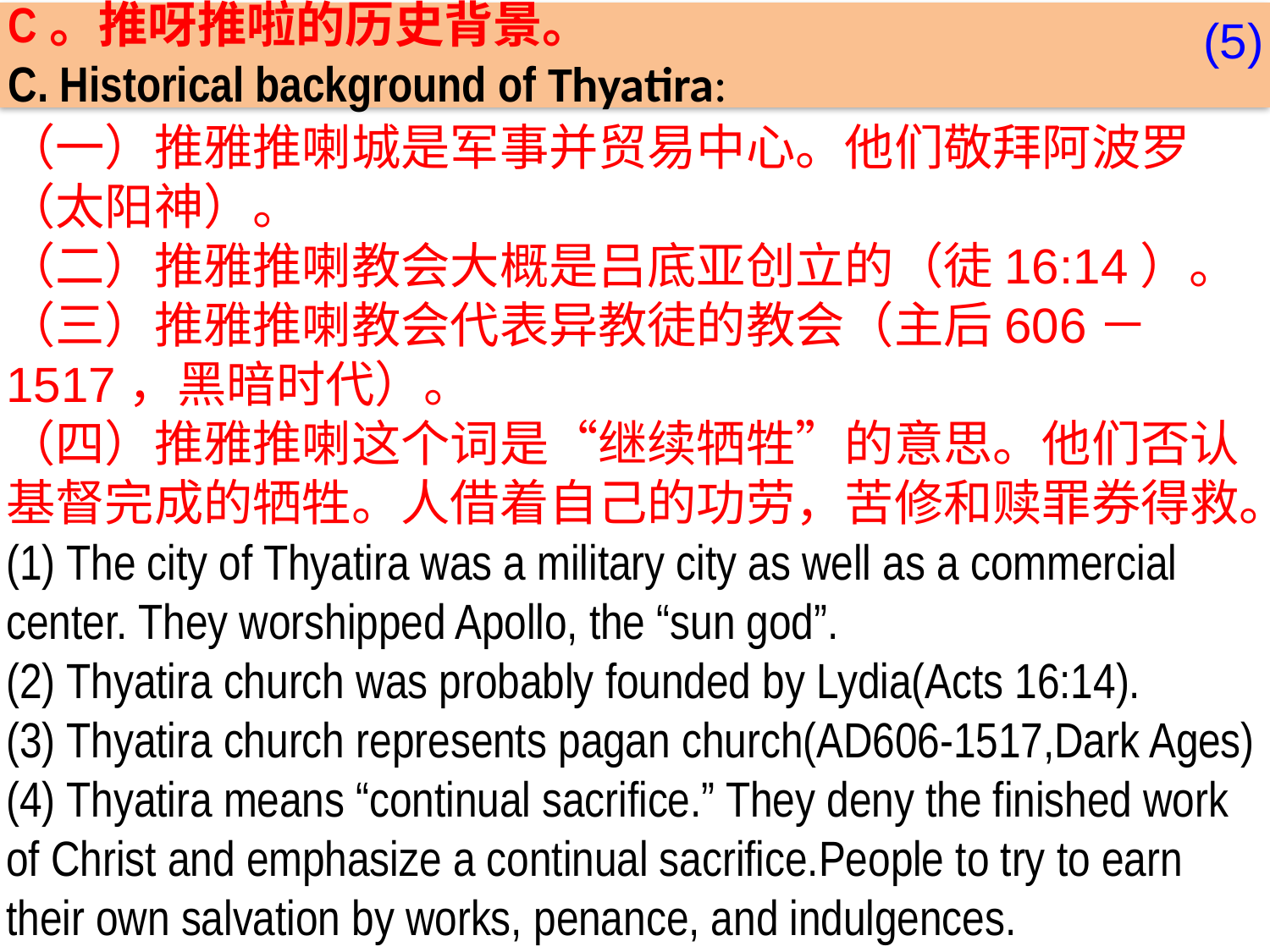

C。推呀推啦的历史背景。
C. Historical background of Thyatira:

(5)
（一）推雅推喇城是军事并贸易中心。他们敬拜阿波罗（太阳神）。
（二）推雅推喇教会大概是吕底亚创立的（徒16:14）。
（三）推雅推喇教会代表异教徒的教会（主后606－1517，黑暗时代）。
（四）推雅推喇这个词是“继续牺牲”的意思。他们否认基督完成的牺牲。人借着自己的功劳，苦修和赎罪券得救。
(1) The city of Thyatira was a military city as well as a commercial center. They worshipped Apollo, the “sun god”.
(2) Thyatira church was probably founded by Lydia(Acts 16:14).
(3) Thyatira church represents pagan church(AD606-1517,Dark Ages)
(4) Thyatira means “continual sacrifice.” They deny the finished work of Christ and emphasize a continual sacrifice.People to try to earn their own salvation by works, penance, and indulgences.